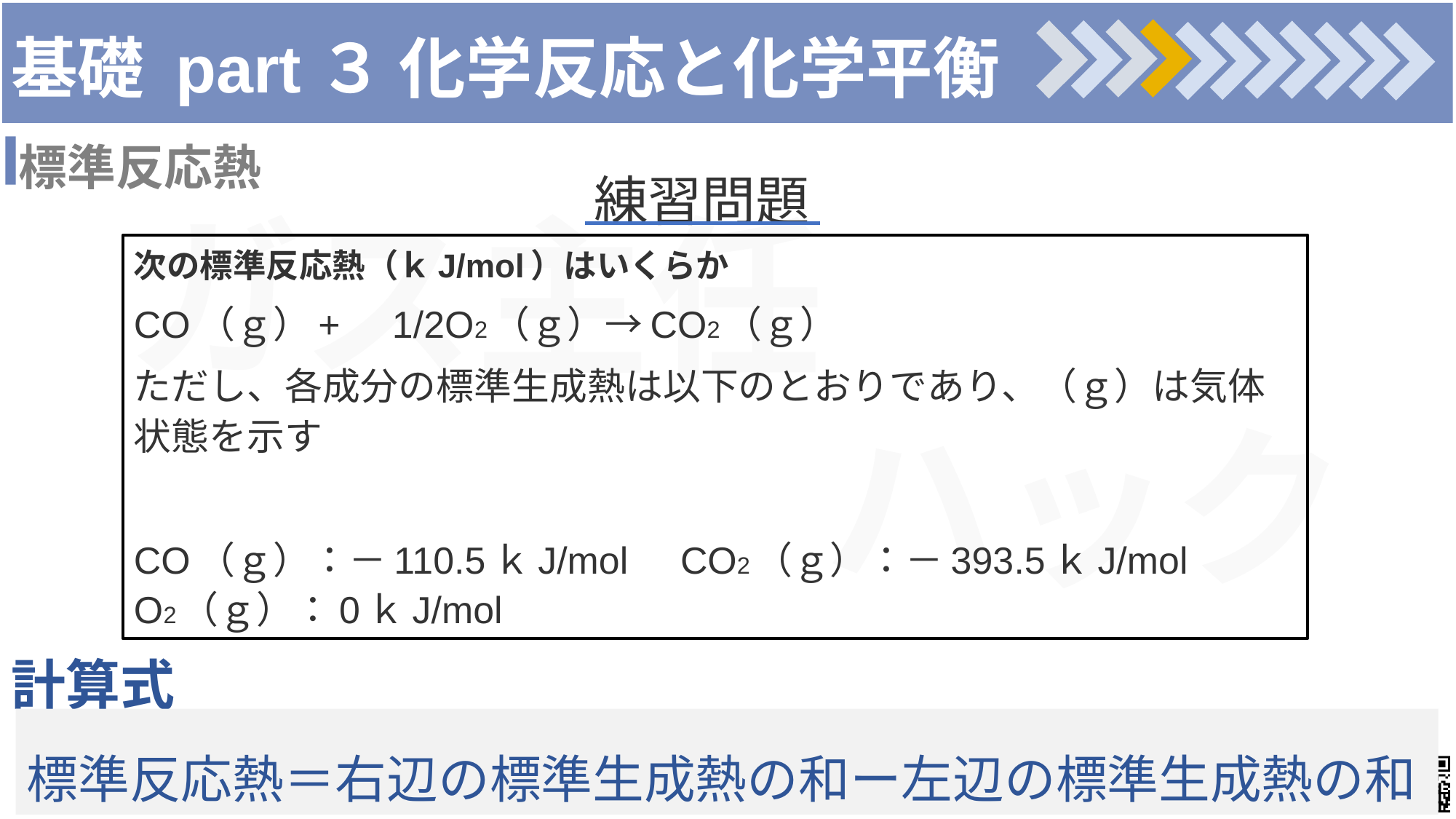

# 基礎 part３ 化学反応と化学平衡

標準反応熱

練習問題
次の標準反応熱（ｋJ/mol）はいくらか
CO（ｇ）+　1/2O2（ｇ）→CO2（ｇ）
ただし、各成分の標準生成熱は以下のとおりであり、（ｇ）は気体状態を示す

CO（ｇ）：－110.5ｋJ/mol　CO2（ｇ）：－393.5ｋJ/mol
O2（ｇ）：0ｋJ/mol

計算式
標準反応熱＝右辺の標準生成熱の和ー左辺の標準生成熱の和